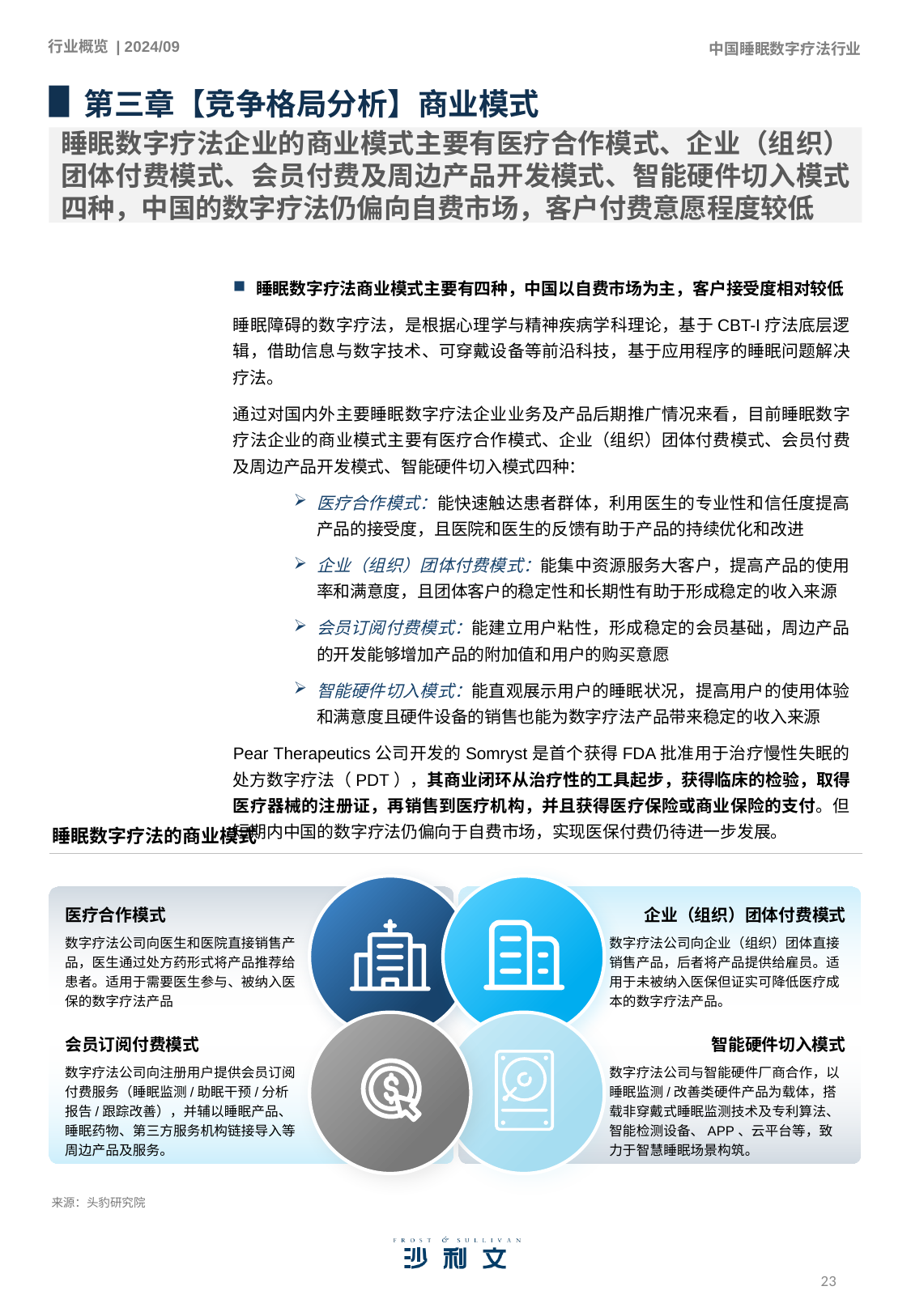

第三章【竞争格局分析】商业模式

睡眠数字疗法企业的商业模式主要有医疗合作模式、企业（组织）团体付费模式、会员付费及周边产品开发模式、智能硬件切入模式四种，中国的数字疗法仍偏向自费市场，客户付费意愿程度较低
睡眠数字疗法商业模式主要有四种，中国以自费市场为主，客户接受度相对较低
睡眠障碍的数字疗法，是根据心理学与精神疾病学科理论，基于CBT-I疗法底层逻辑，借助信息与数字技术、可穿戴设备等前沿科技，基于应用程序的睡眠问题解决疗法。
通过对国内外主要睡眠数字疗法企业业务及产品后期推广情况来看，目前睡眠数字疗法企业的商业模式主要有医疗合作模式、企业（组织）团体付费模式、会员付费及周边产品开发模式、智能硬件切入模式四种：
医疗合作模式：能快速触达患者群体，利用医生的专业性和信任度提高产品的接受度，且医院和医生的反馈有助于产品的持续优化和改进
企业（组织）团体付费模式：能集中资源服务大客户，提高产品的使用率和满意度，且团体客户的稳定性和长期性有助于形成稳定的收入来源
会员订阅付费模式：能建立用户粘性，形成稳定的会员基础，周边产品的开发能够增加产品的附加值和用户的购买意愿
智能硬件切入模式：能直观展示用户的睡眠状况，提高用户的使用体验和满意度且硬件设备的销售也能为数字疗法产品带来稳定的收入来源
Pear Therapeutics公司开发的Somryst是首个获得FDA批准用于治疗慢性失眠的处方数字疗法（PDT），其商业闭环从治疗性的工具起步，获得临床的检验，取得医疗器械的注册证，再销售到医疗机构，并且获得医疗保险或商业保险的支付。但短期内中国的数字疗法仍偏向于自费市场，实现医保付费仍待进一步发展。
睡眠数字疗法的商业模式

医疗合作模式
数字疗法公司向医生和医院直接销售产品，医生通过处方药形式将产品推荐给患者。适用于需要医生参与、被纳入医保的数字疗法产品

企业（组织）团体付费模式
数字疗法公司向企业（组织）团体直接销售产品，后者将产品提供给雇员。适用于未被纳入医保但证实可降低医疗成本的数字疗法产品。

会员订阅付费模式
数字疗法公司向注册用户提供会员订阅付费服务（睡眠监测/助眠干预/分析报告/跟踪改善），并辅以睡眠产品、睡眠药物、第三方服务机构链接导入等周边产品及服务。

智能硬件切入模式
数字疗法公司与智能硬件厂商合作，以睡眠监测/改善类硬件产品为载体，搭载非穿戴式睡眠监测技术及专利算法、智能检测设备、APP、云平台等，致力于智慧睡眠场景构筑。

来源：头豹研究院